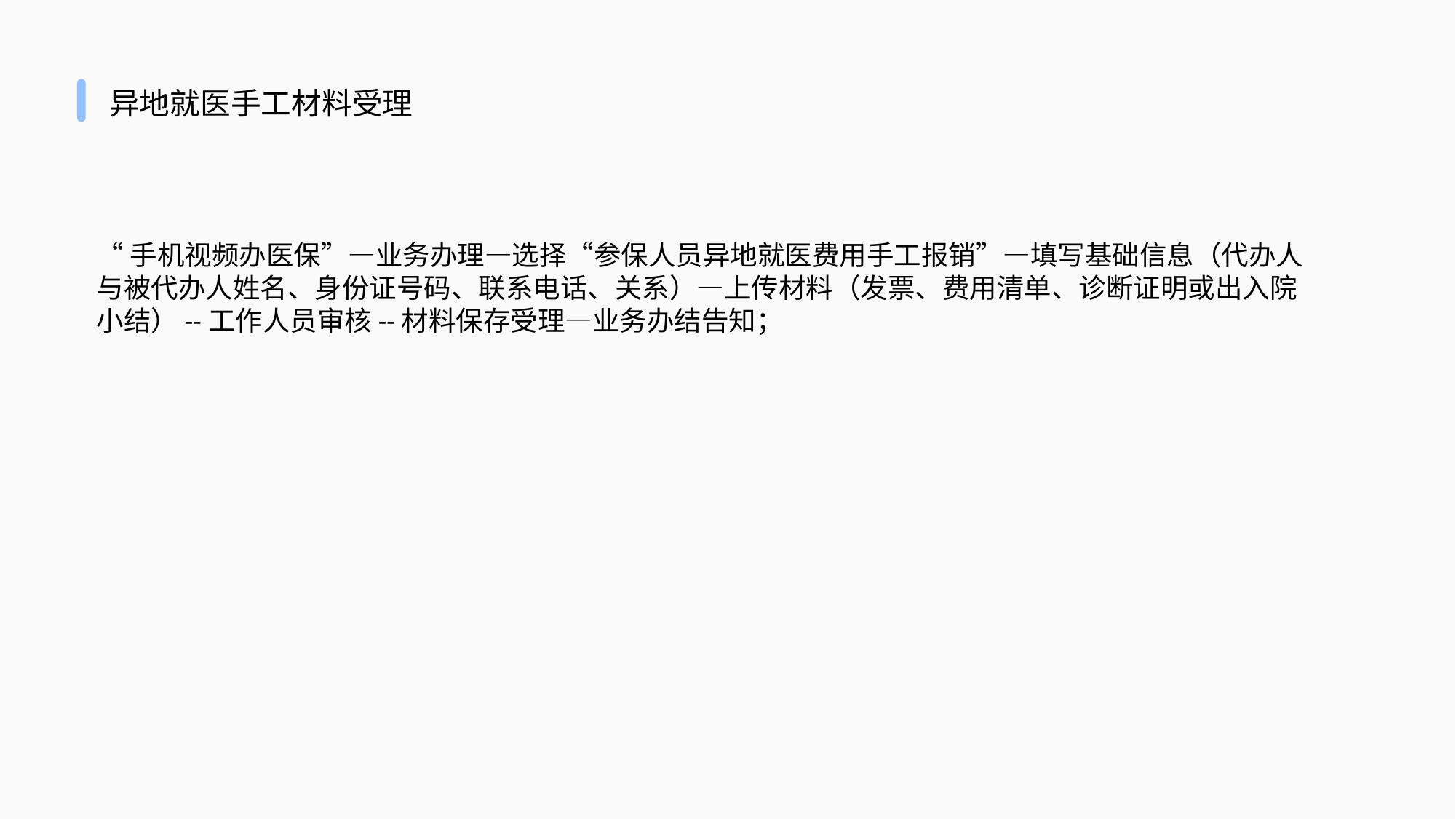

异地就医手工材料受理

“手机视频办医保”—业务办理—选择“参保人员异地就医费用手工报销”—填写基础信息（代办人与被代办人姓名、身份证号码、联系电话、关系）—上传材料（发票、费用清单、诊断证明或出入院小结）--工作人员审核--材料保存受理—业务办结告知；